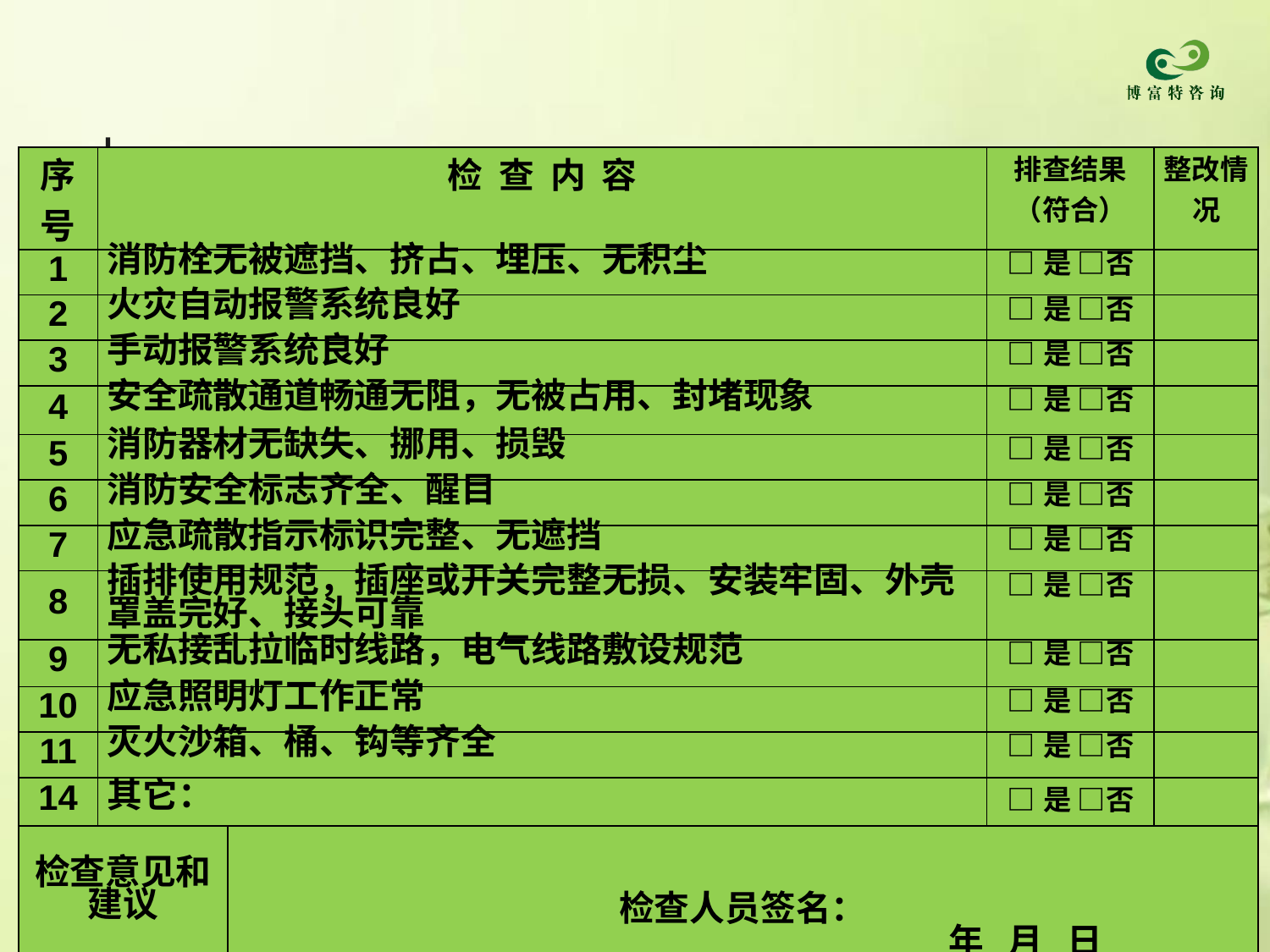

| 序号 | 检 查 内 容 |  | 排查结果 （符合） | 整改情况 |
| --- | --- | --- | --- | --- |
| 1 | 消防栓无被遮挡、挤占、埋压、无积尘 |  | □是 □否 |  |
| 2 | 火灾自动报警系统良好 |  | □是 □否 |  |
| 3 | 手动报警系统良好 |  | □是 □否 |  |
| 4 | 安全疏散通道畅通无阻，无被占用、封堵现象 |  | □是 □否 |  |
| 5 | 消防器材无缺失、挪用、损毁 |  | □是 □否 |  |
| 6 | 消防安全标志齐全、醒目 |  | □是 □否 |  |
| 7 | 应急疏散指示标识完整、无遮挡 |  | □是 □否 |  |
| 8 | 插排使用规范，插座或开关完整无损、安装牢固、外壳罩盖完好、接头可靠 |  | □是 □否 |  |
| 9 | 无私接乱拉临时线路，电气线路敷设规范 |  | □是 □否 |  |
| 10 | 应急照明灯工作正常 |  | □是 □否 |  |
| 11 | 灭火沙箱、桶、钩等齐全 |  | □是 □否 |  |
| 14 | 其它： |  | □是 □否 |  |
| 检查意见和建议 |  | 检查人员签名： 年 月 日 |  |  |